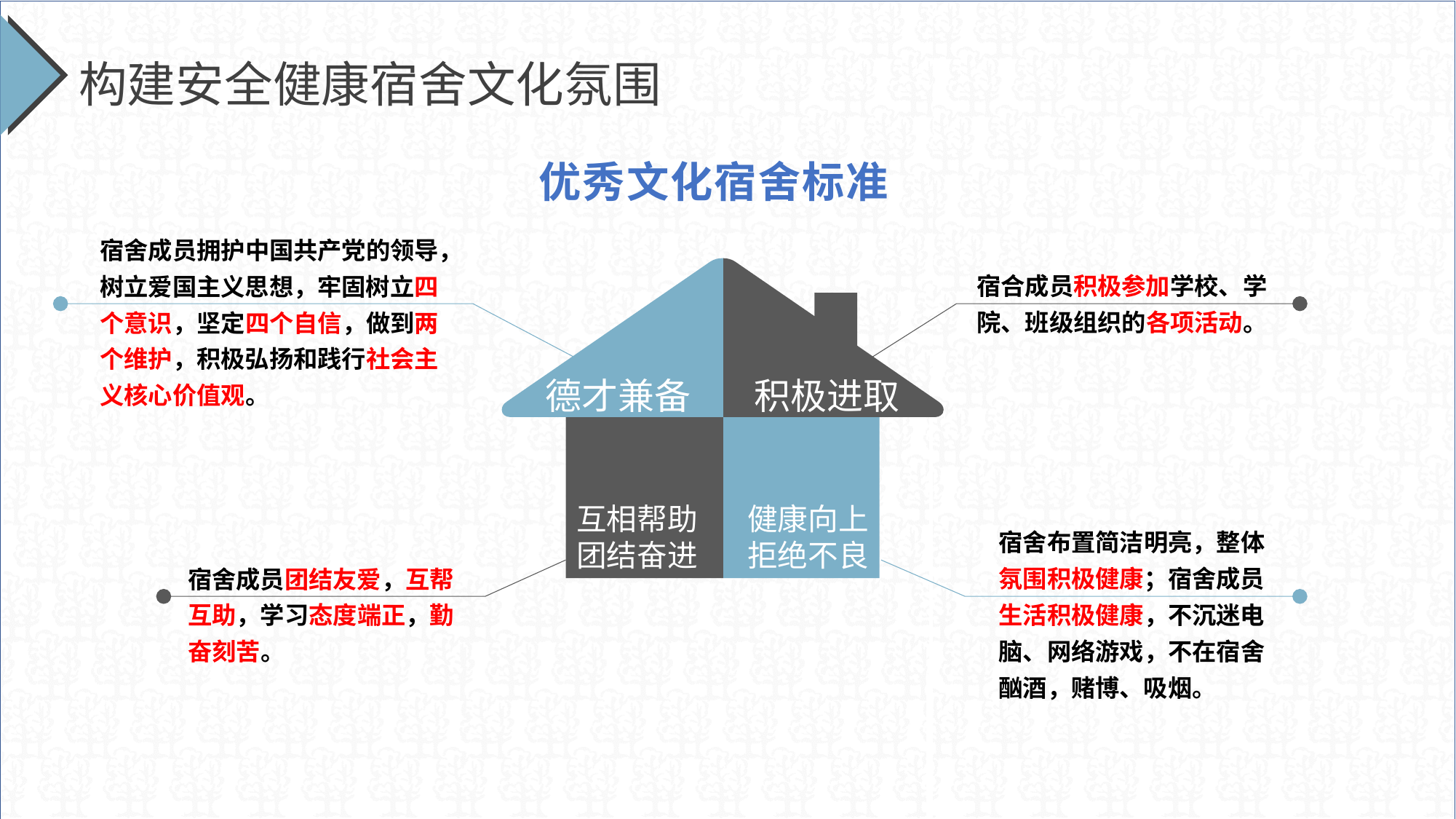

构建安全健康宿舍文化氛围

优秀文化宿舍标准
宿舍成员拥护中国共产党的领导，树立爱国主义思想，牢固树立四个意识，坚定四个自信，做到两个维护，积极弘扬和践行社会主义核心价值观。
德才兼备
宿合成员积极参加学校、学院、班级组织的各项活动。
积极进取

互相帮助
团结奋进
健康向上
拒绝不良
宿舍布置简洁明亮，整体氛围积极健康；宿舍成员生活积极健康，不沉迷电脑、网络游戏，不在宿舍酗酒，赌博、吸烟。
宿舍成员团结友爱，互帮互助，学习态度端正，勤奋刻苦。